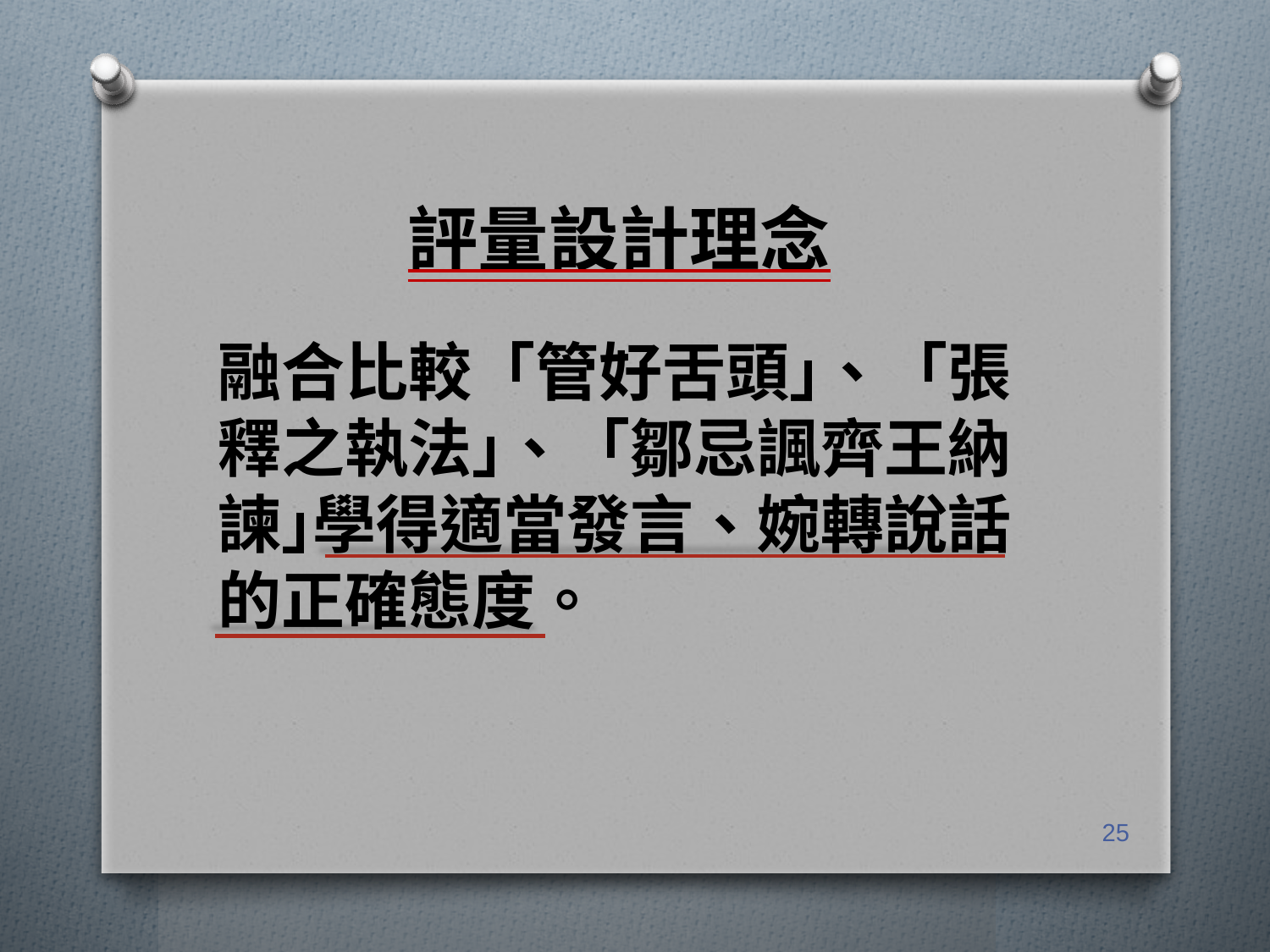

# 評量設計理念
融合比較「管好舌頭｣、「張釋之執法｣、「鄒忌諷齊王納諫｣學得適當發言、婉轉說話的正確態度。

25